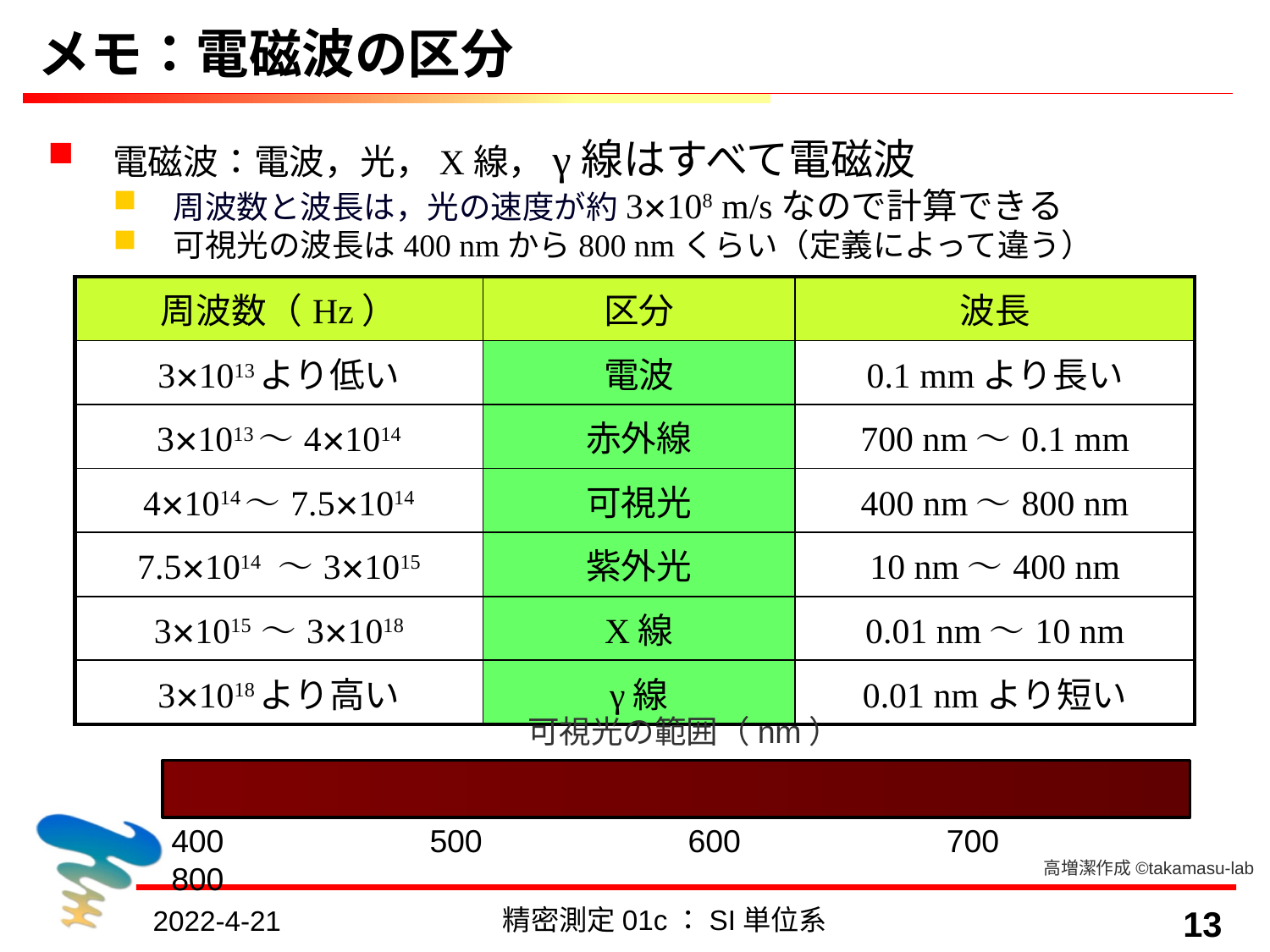

# メモ：電磁波の区分
電磁波：電波，光，X線，γ線はすべて電磁波
周波数と波長は，光の速度が約3×108 m/sなので計算できる
可視光の波長は400 nmから800 nmくらい（定義によって違う）
| 周波数（Hz） | 区分 | 波長 |
| --- | --- | --- |
| 3×1013より低い | 電波 | 0.1 mmより長い |
| 3×1013～4×1014 | 赤外線 | 700 nm～0.1 mm |
| 4×1014～7.5×1014 | 可視光 | 400 nm～800 nm |
| 7.5×1014 ～3×1015 | 紫外光 | 10 nm～400 nm |
| 3×1015 ～3×1018 | X線 | 0.01 nm～10 nm |
| 3×1018より高い | γ線 | 0.01 nmより短い |
可視光の範囲（nm）

400　　　　　　500　　　　　　600　　　　　　700　　　　　　800
高増潔作成©takamasu-lab
精密測定01c：SI単位系
13
2022-4-21